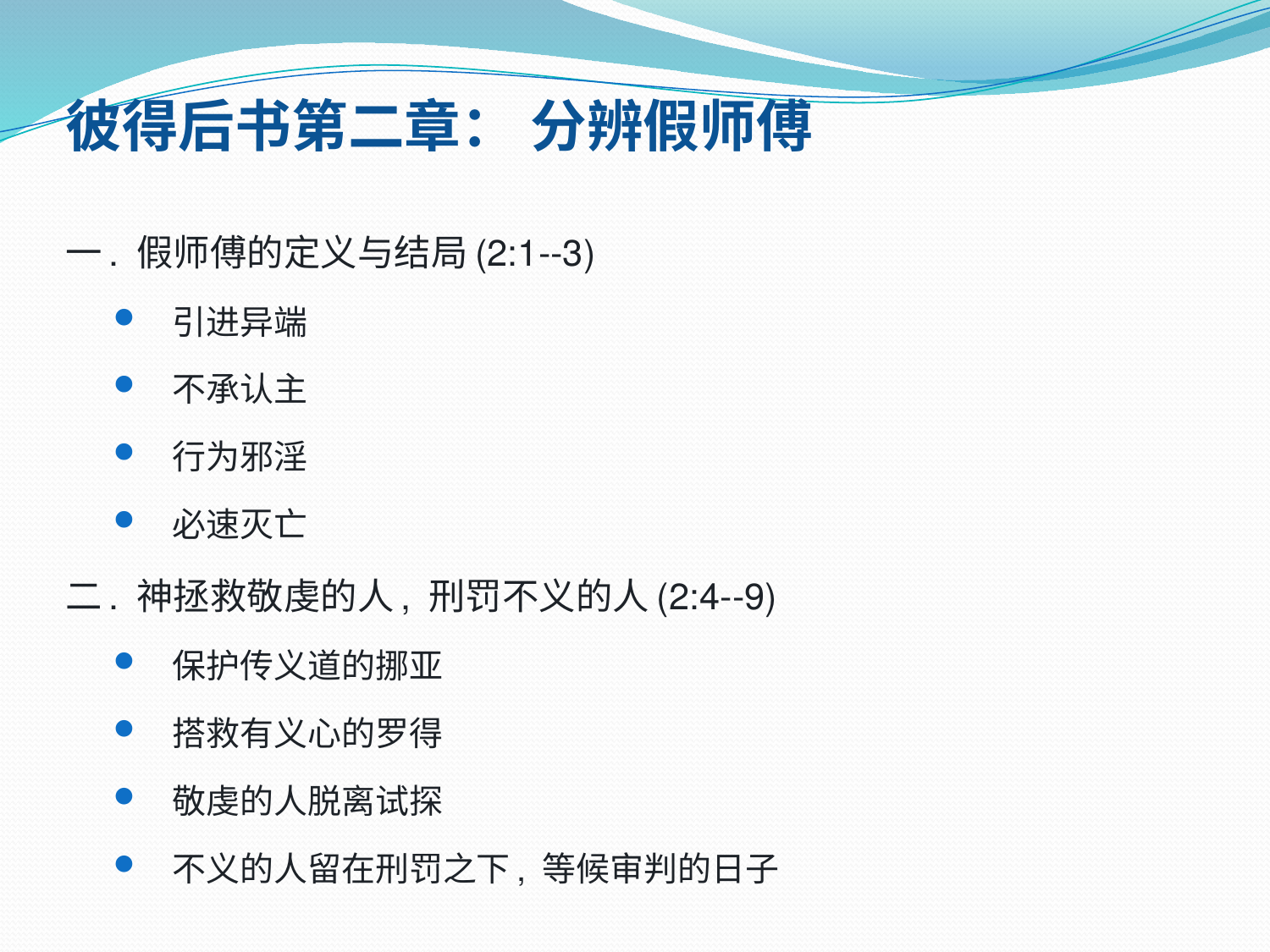

彼得后书第二章： 分辨假师傅
一. 假师傅的定义与结局(2:1--3)
 引进异端
 不承认主
 行为邪淫
 必速灭亡
二. 神拯救敬虔的人, 刑罚不义的人(2:4--9)
 保护传义道的挪亚
 搭救有义心的罗得
 敬虔的人脱离试探
 不义的人留在刑罚之下, 等候审判的日子